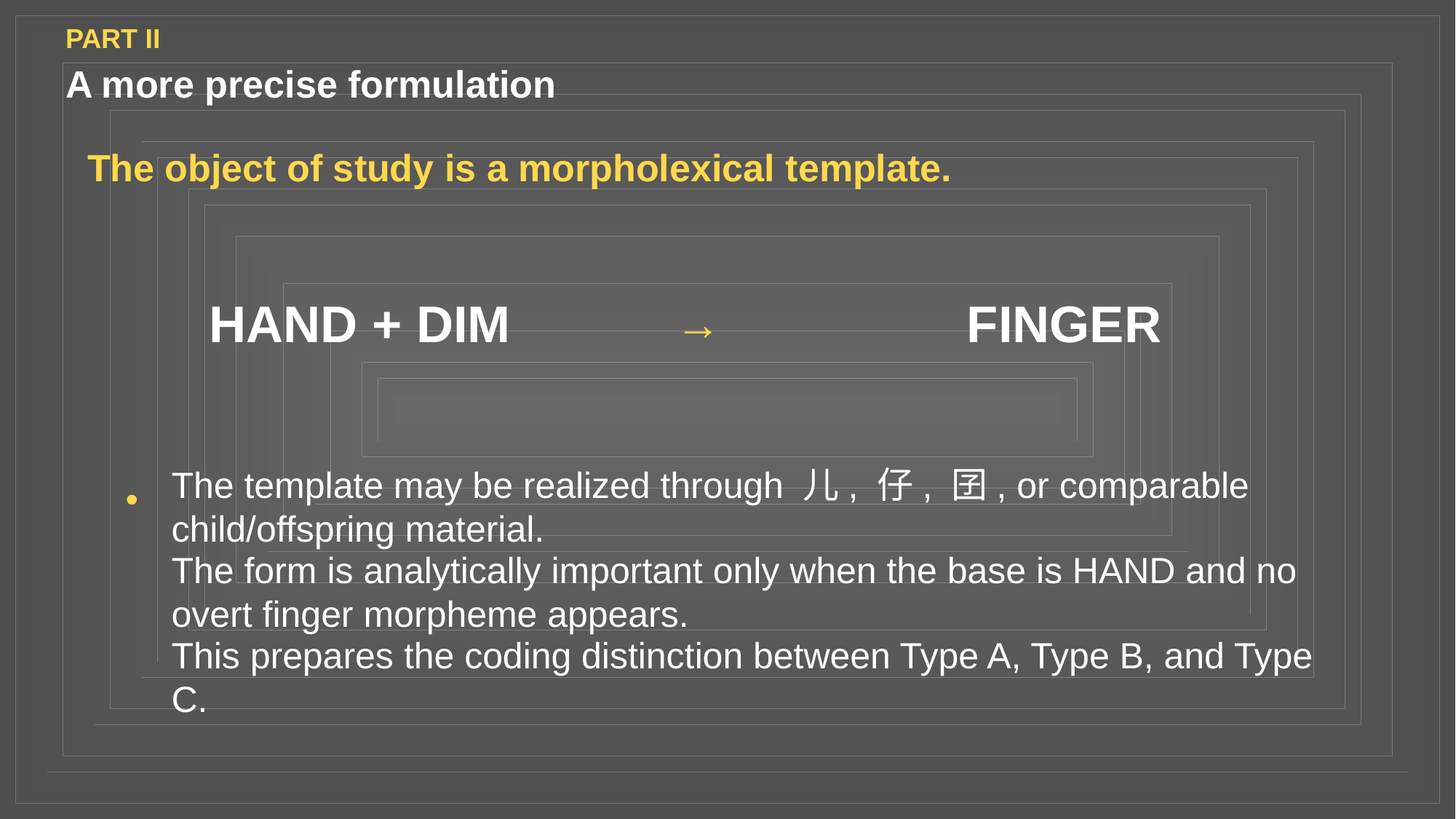

PART II
A more precise formulation
The object of study is a morpholexical template.
HAND + DIM
FINGER
→
The template may be realized through 儿, 仔, 囝, or comparable child/offspring material.
•
The form is analytically important only when the base is HAND and no overt finger morpheme appears.
This prepares the coding distinction between Type A, Type B, and Type C.